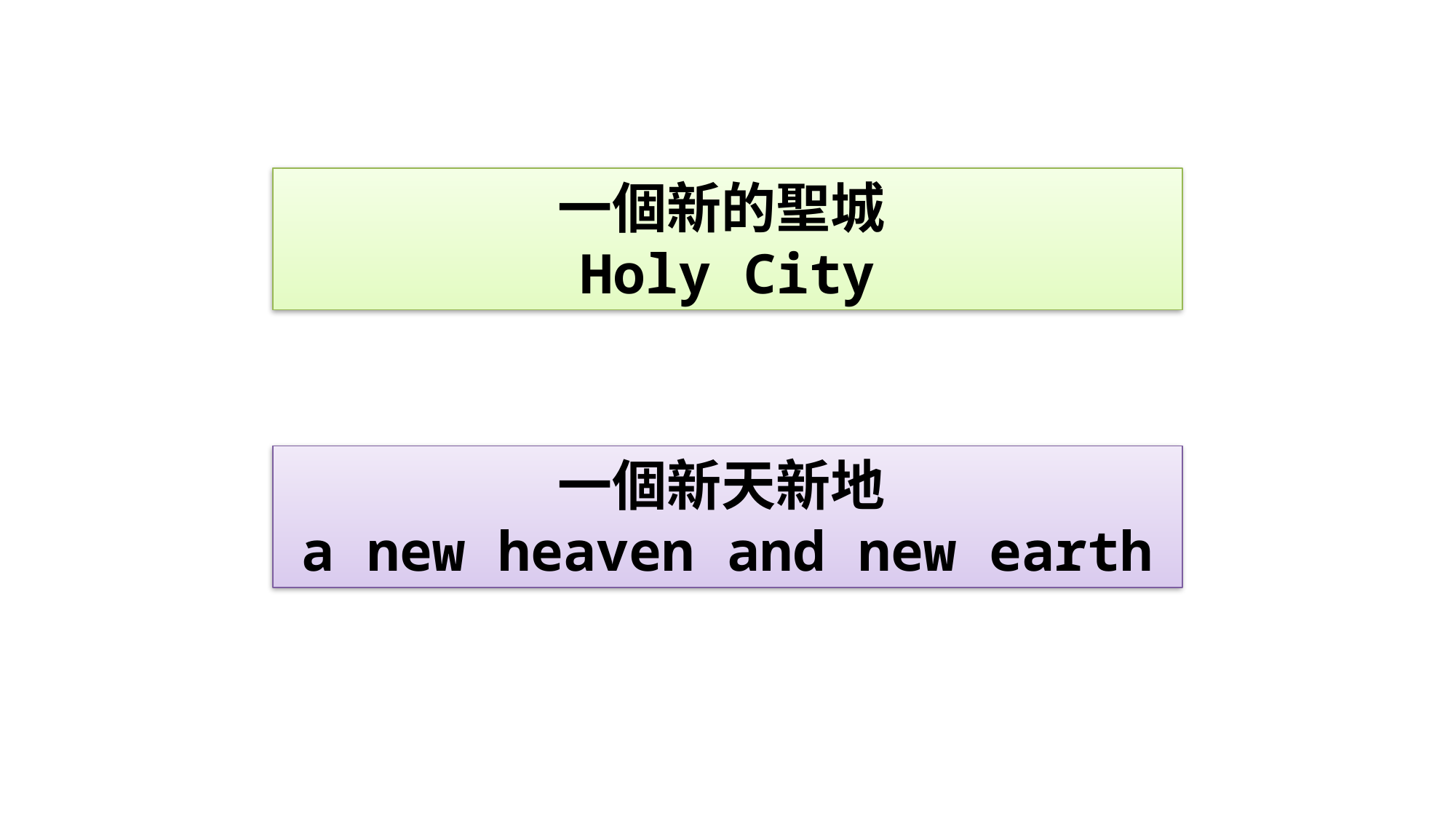

一個新的聖城
Holy City
一個新天新地
a new heaven and new earth